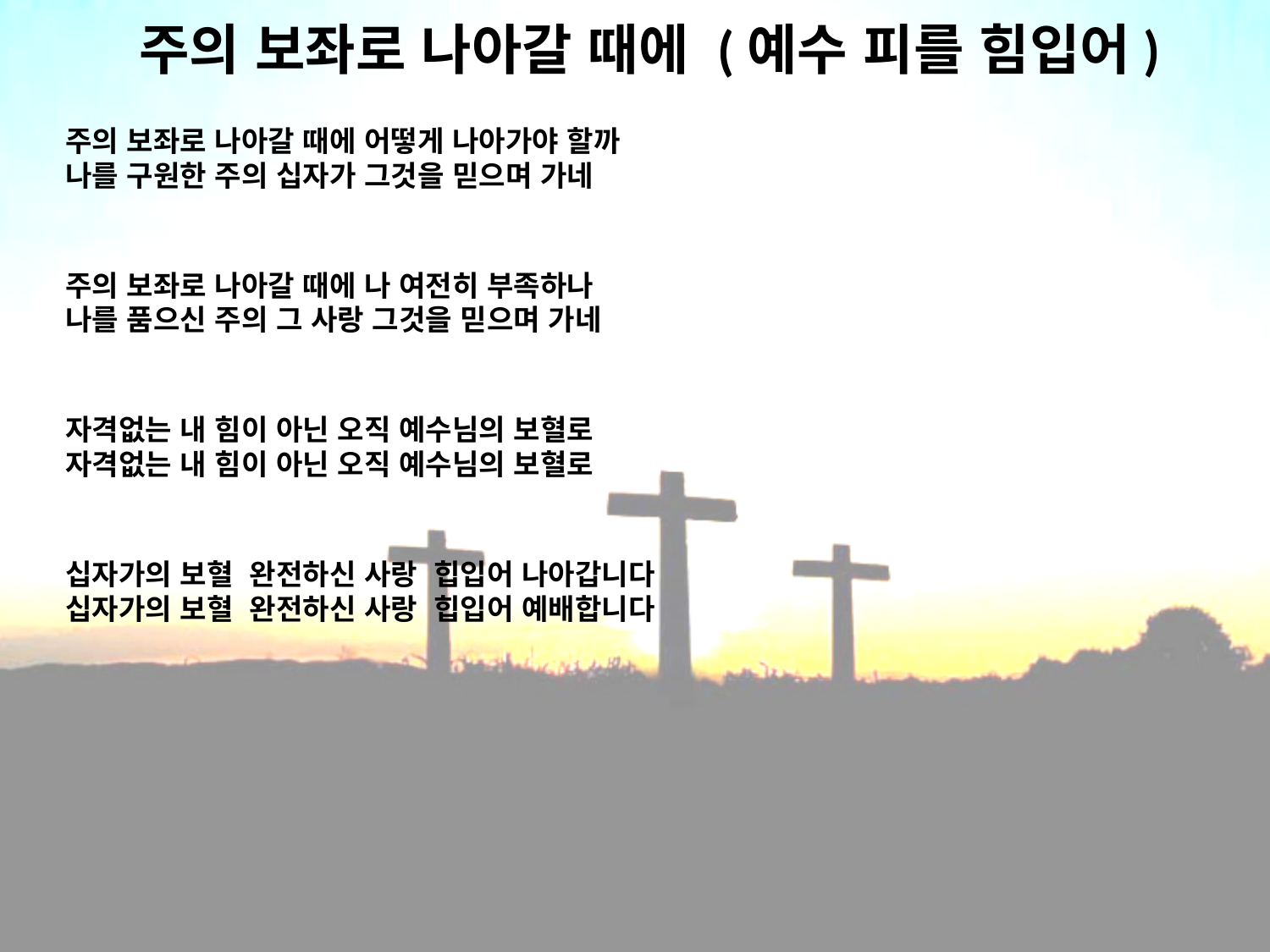

# 주의 보좌로 나아갈 때에 (예수 피를 힘입어)
주의 보좌로 나아갈 때에 어떻게 나아가야 할까
나를 구원한 주의 십자가 그것을 믿으며 가네
주의 보좌로 나아갈 때에 나 여전히 부족하나
나를 품으신 주의 그 사랑 그것을 믿으며 가네
자격없는 내 힘이 아닌 오직 예수님의 보혈로
자격없는 내 힘이 아닌 오직 예수님의 보혈로
십자가의 보혈  완전하신 사랑  힙입어 나아갑니다
십자가의 보혈  완전하신 사랑  힙입어 예배합니다